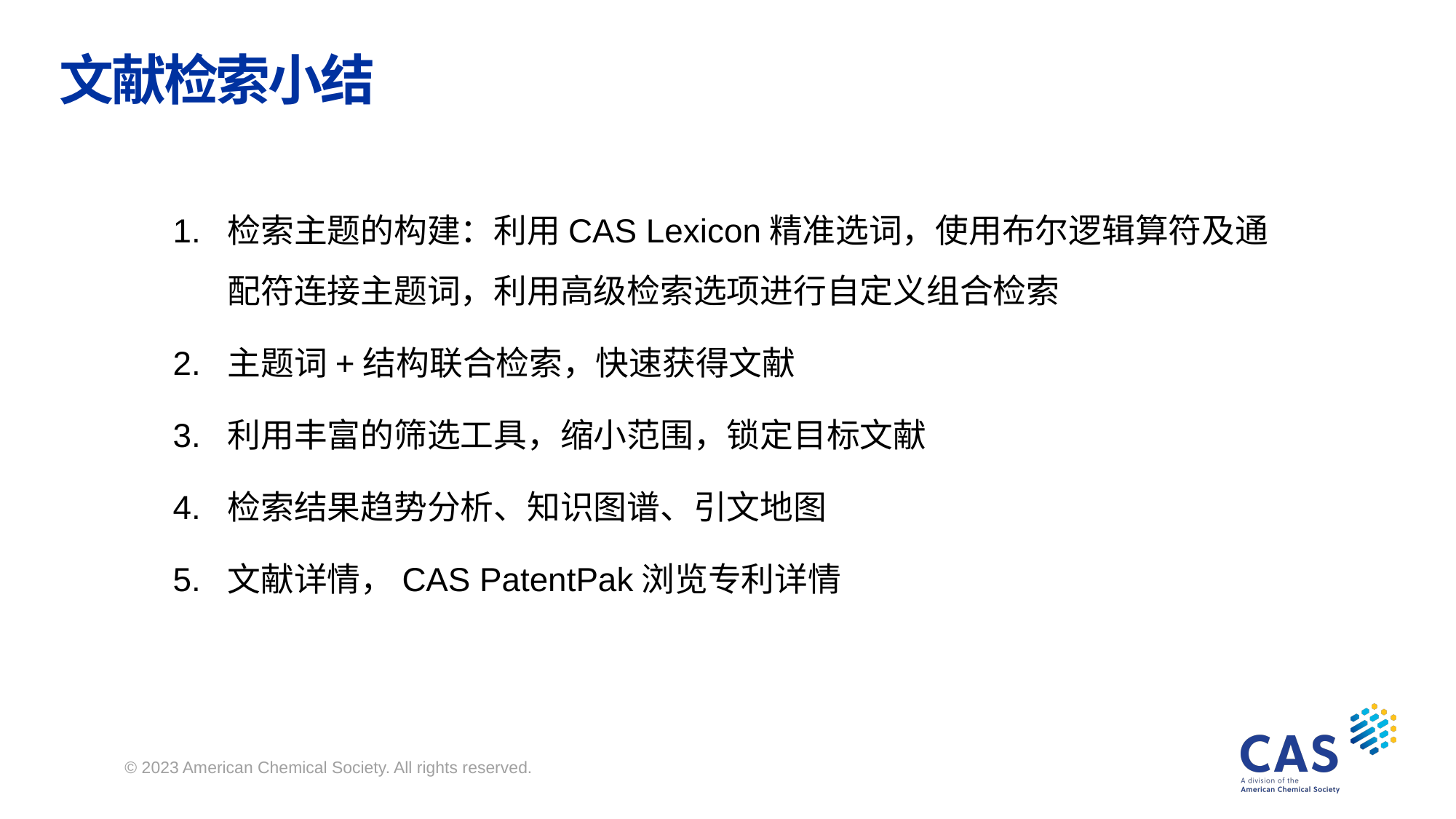

# 文献检索小结
检索主题的构建：利用CAS Lexicon精准选词，使用布尔逻辑算符及通配符连接主题词，利用高级检索选项进行自定义组合检索
主题词+结构联合检索，快速获得文献
利用丰富的筛选工具，缩小范围，锁定目标文献
检索结果趋势分析、知识图谱、引文地图
文献详情，CAS PatentPak浏览专利详情
© 2023 American Chemical Society. All rights reserved.